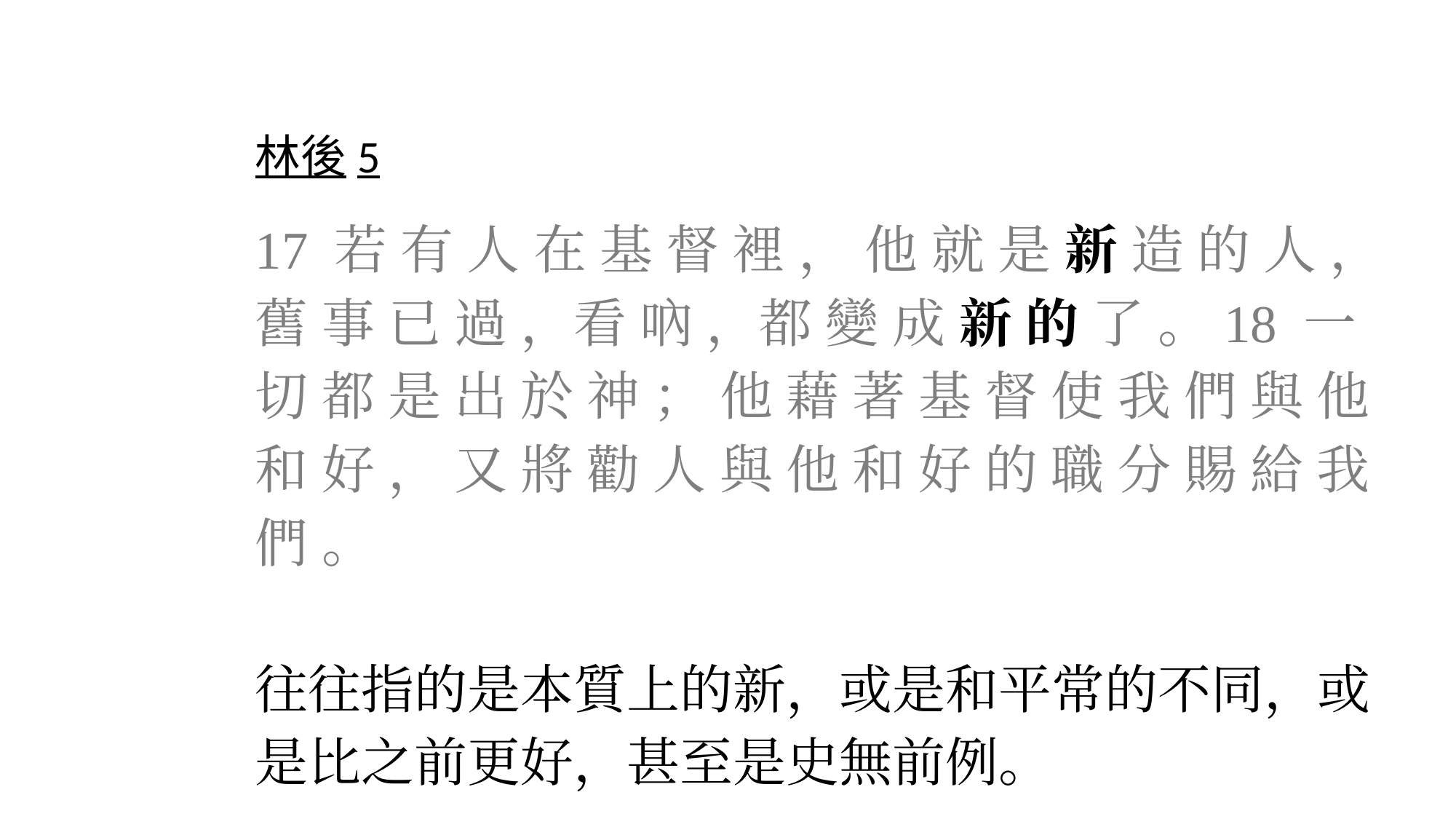

林後5
17 若 有 人 在 基 督 裡 ， 他 就 是 新 造 的 人 ，舊 事 已 過 ，看 吶 ，都 變 成 新 的 了 。18 一 切 都 是 出 於 神 ； 他 藉 著 基 督 使 我 們 與 他 和 好 ， 又 將 勸 人 與 他 和 好 的 職 分 賜 給 我 們 。

往往指的是本質上的新，或是和平常的不同，或是比之前更好，甚至是史無前例。